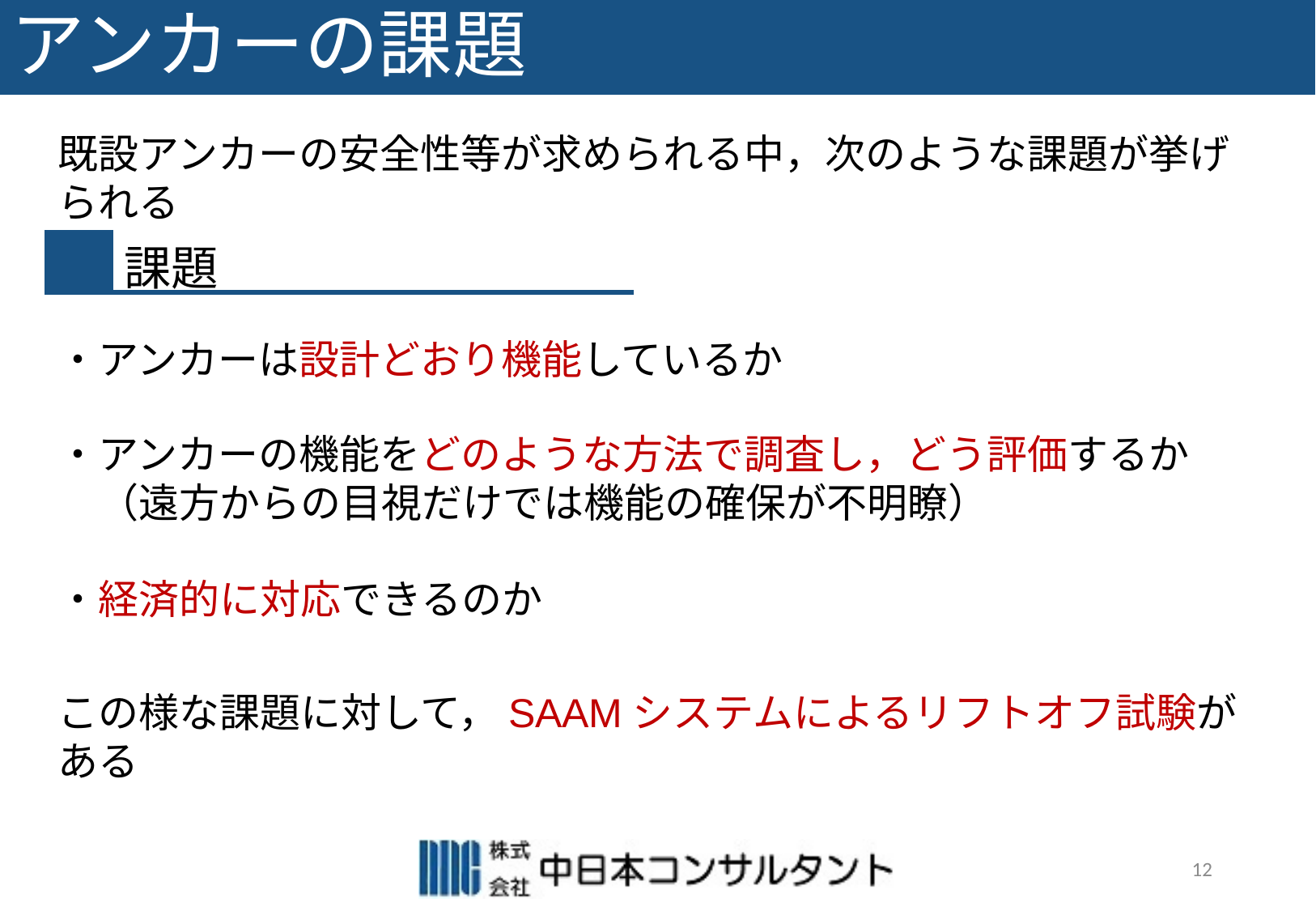

# アンカーの課題
既設アンカーの安全性等が求められる中，次のような課題が挙げられる

課題
・アンカーは設計どおり機能しているか
・アンカーの機能をどのような方法で調査し，どう評価するか
　（遠方からの目視だけでは機能の確保が不明瞭）
・経済的に対応できるのか
この様な課題に対して，SAAMシステムによるリフトオフ試験がある
12